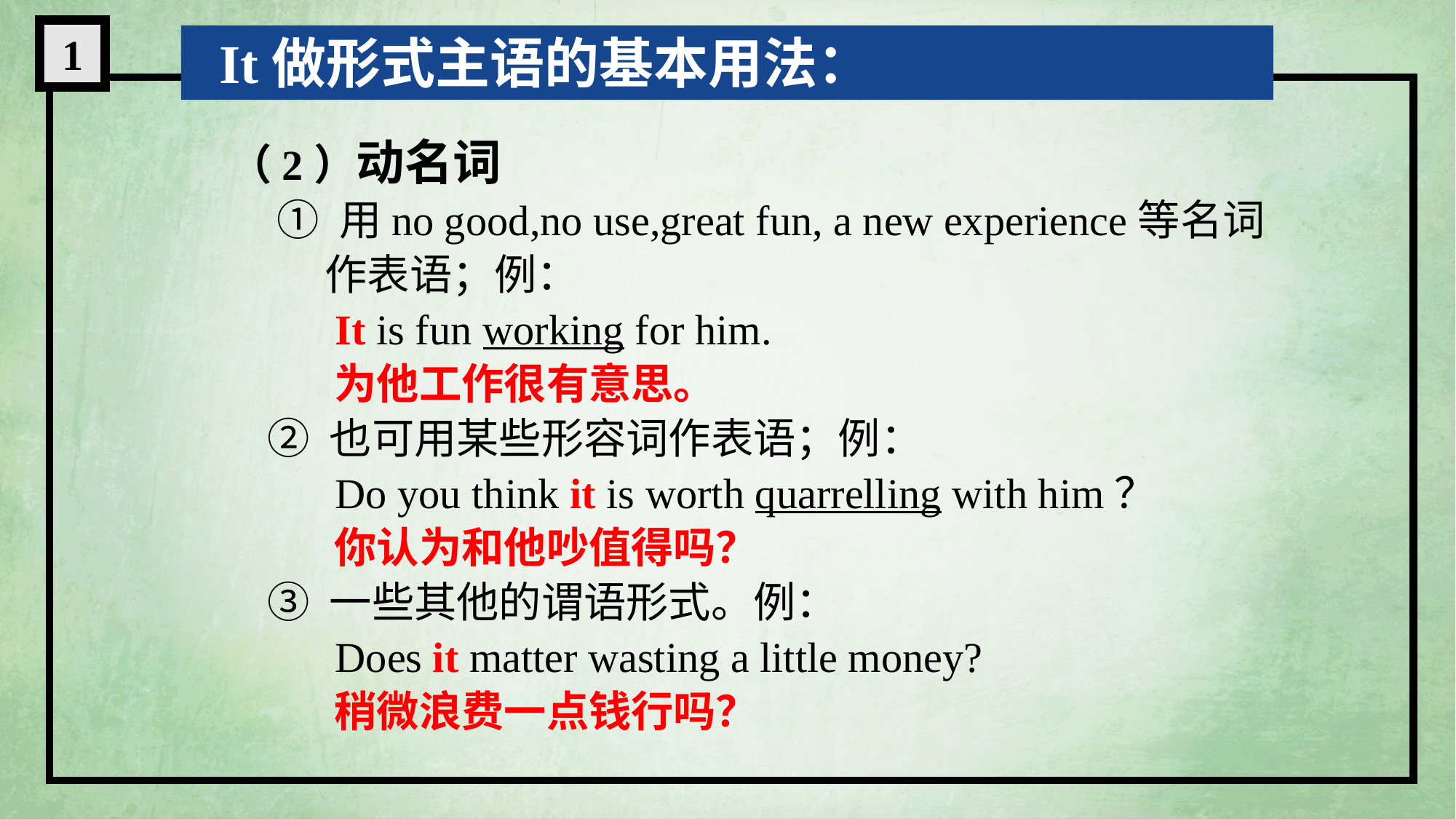

1
  It做形式主语的基本用法：

（2）动名词
     ① 用no good,no use,great fun, a new experience等名词
         作表语；例：
          It is fun working for him.
          为他工作很有意思。
    ② 也可用某些形容词作表语；例：
          Do you think it is worth quarrelling with him？
          你认为和他吵值得吗？
    ③ 一些其他的谓语形式。例：
          Does it matter wasting a little money?
          稍微浪费一点钱行吗？